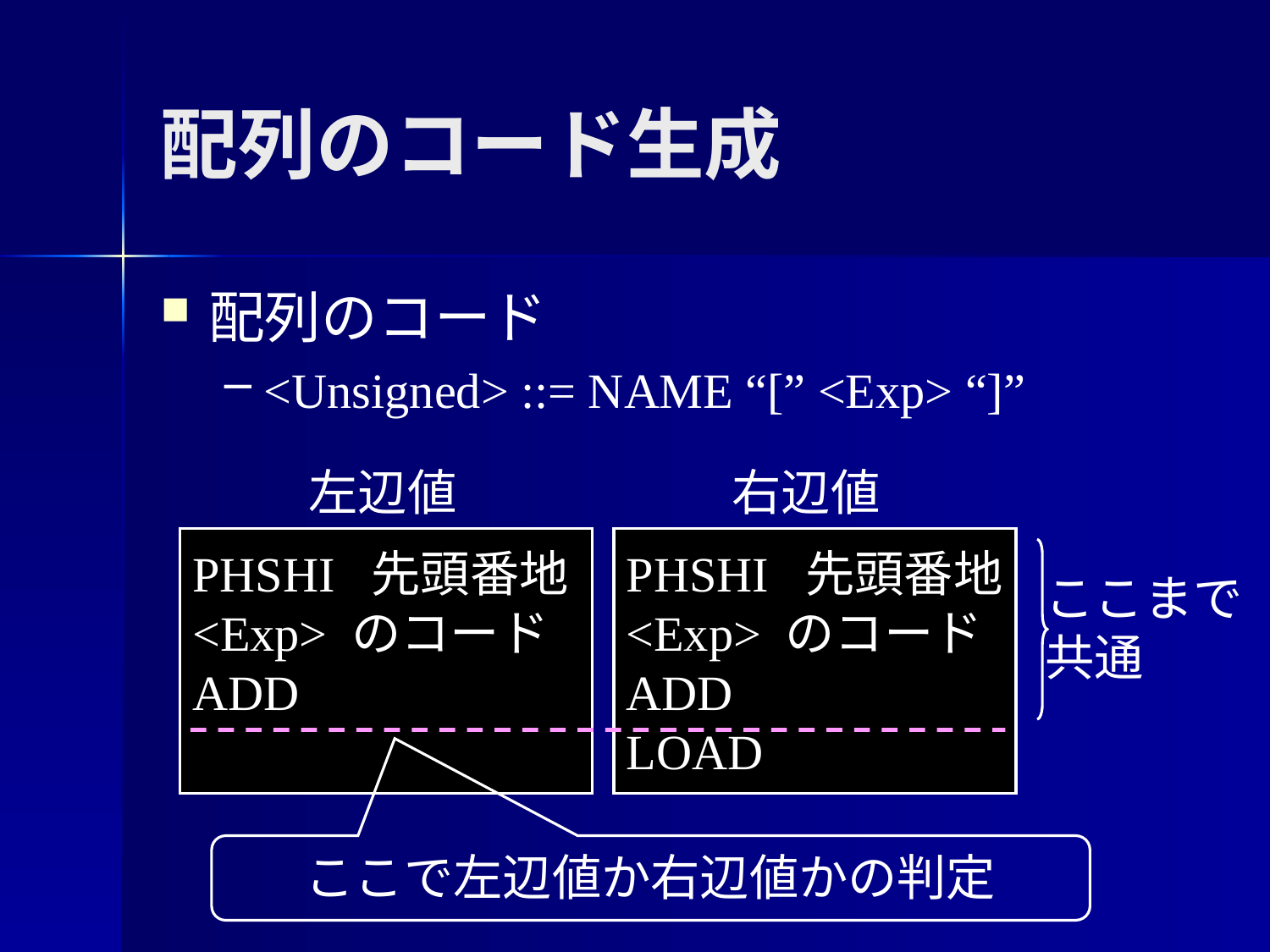

配列のコード生成
配列のコード
<Unsigned> ::= NAME “[” <Exp> “]”
左辺値
右辺値
PHSHI  先頭番地
<Exp> のコード
ADD

PHSHI  先頭番地
<Exp> のコード
ADD
LOAD

ここまで
共通

ここで左辺値か右辺値かの判定